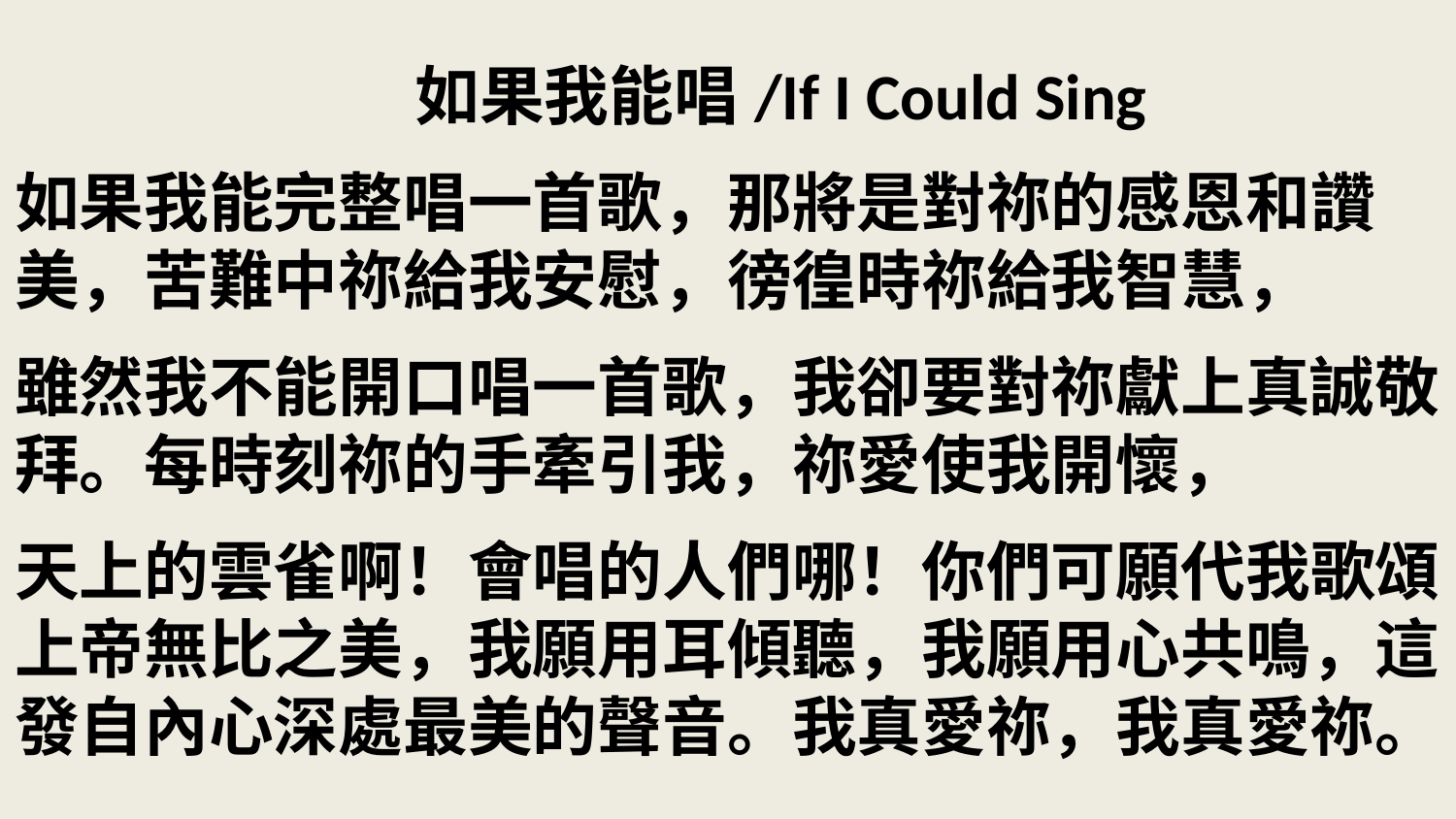

# 如果我能唱/If I Could Sing 如果我能完整唱一首歌，那將是對祢的感恩和讚美，苦難中祢給我安慰，徬徨時祢給我智慧， 雖然我不能開口唱一首歌，我卻要對祢獻上真誠敬拜。每時刻祢的手牽引我，祢愛使我開懷， 天上的雲雀啊！會唱的人們哪！你們可願代我歌頌上帝無比之美，我願用耳傾聽，我願用心共鳴，這發自內心深處最美的聲音。我真愛祢，我真愛祢。